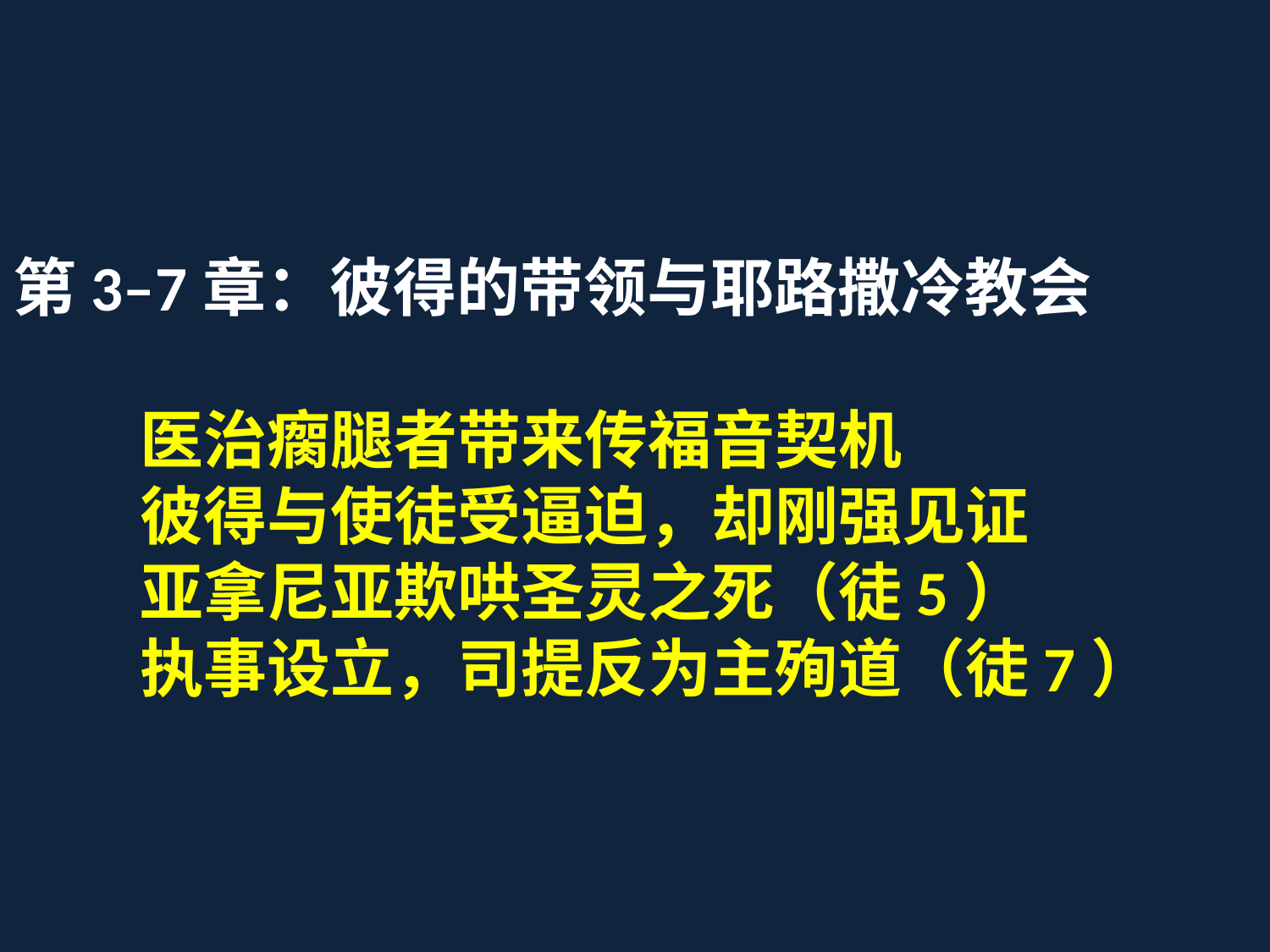

第3–7章：彼得的带领与耶路撒冷教会

	医治瘸腿者带来传福音契机
	彼得与使徒受逼迫，却刚强见证
	亚拿尼亚欺哄圣灵之死（徒5）
	执事设立，司提反为主殉道（徒7）